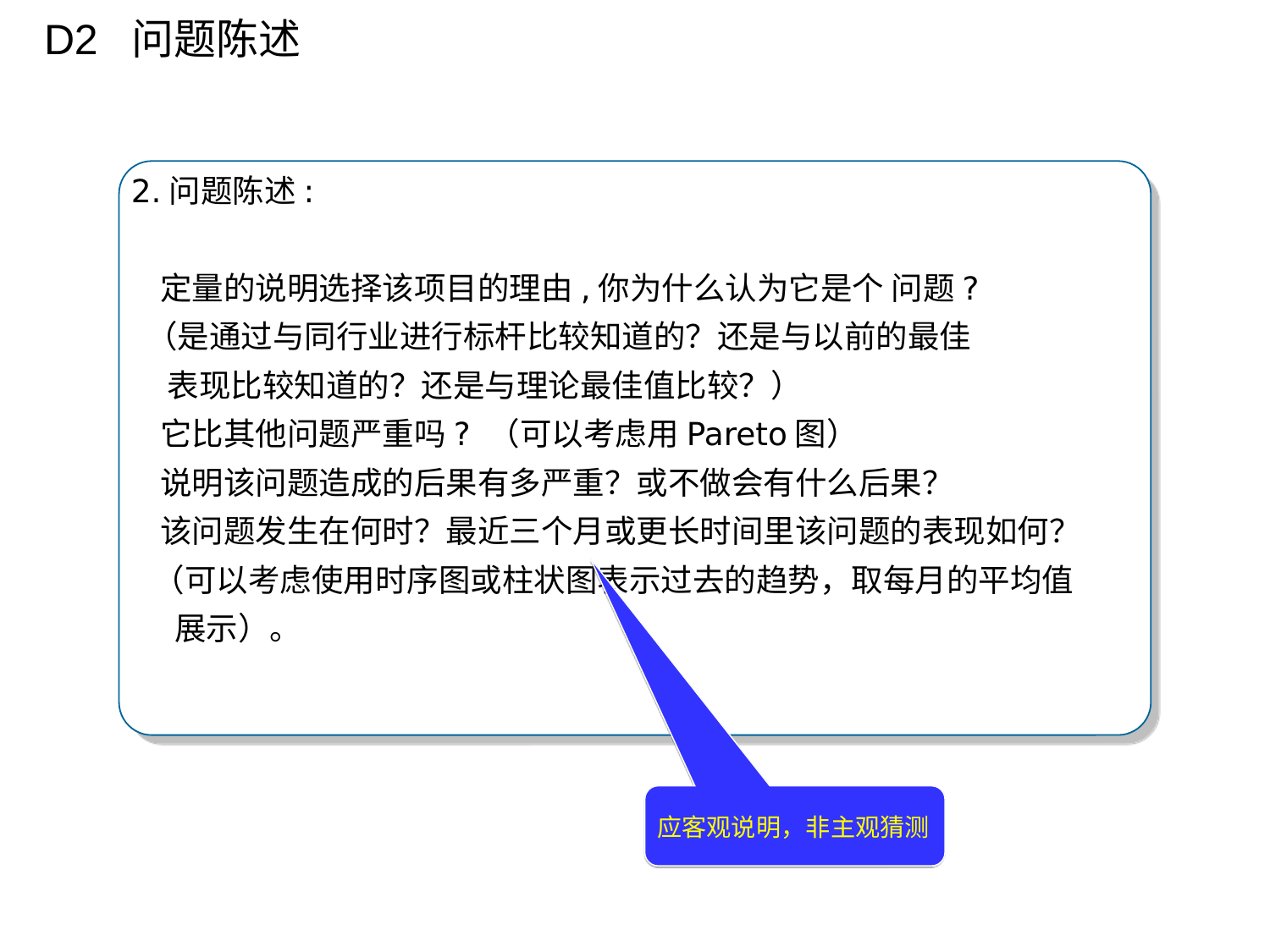

D2  问题陈述
2.问题陈述:

   定量的说明选择该项目的理由,你为什么认为它是个 问题?
 （是通过与同行业进行标杆比较知道的？还是与以前的最佳
    表现比较知道的？还是与理论最佳值比较？）
   它比其他问题严重吗? （可以考虑用Pareto图）
   说明该问题造成的后果有多严重？或不做会有什么后果？
   该问题发生在何时？最近三个月或更长时间里该问题的表现如何？
  （可以考虑使用时序图或柱状图表示过去的趋势，取每月的平均值
     展示）。

应客观说明，非主观猜测